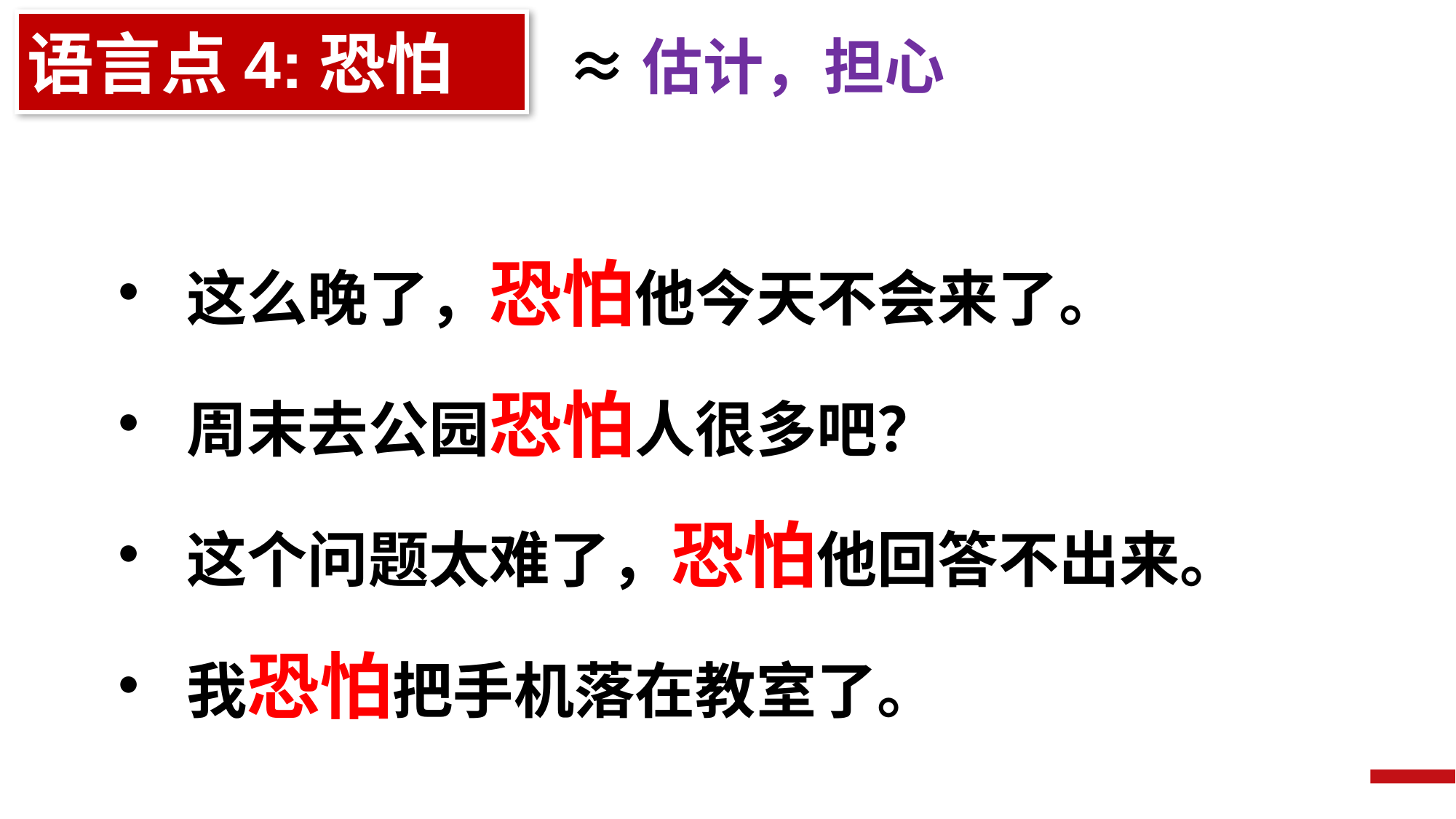

语言点4:恐怕
≈估计，担心
这么晚了，恐怕他今天不会来了。
周末去公园恐怕人很多吧？
这个问题太难了，恐怕他回答不出来。
我恐怕把手机落在教室了。